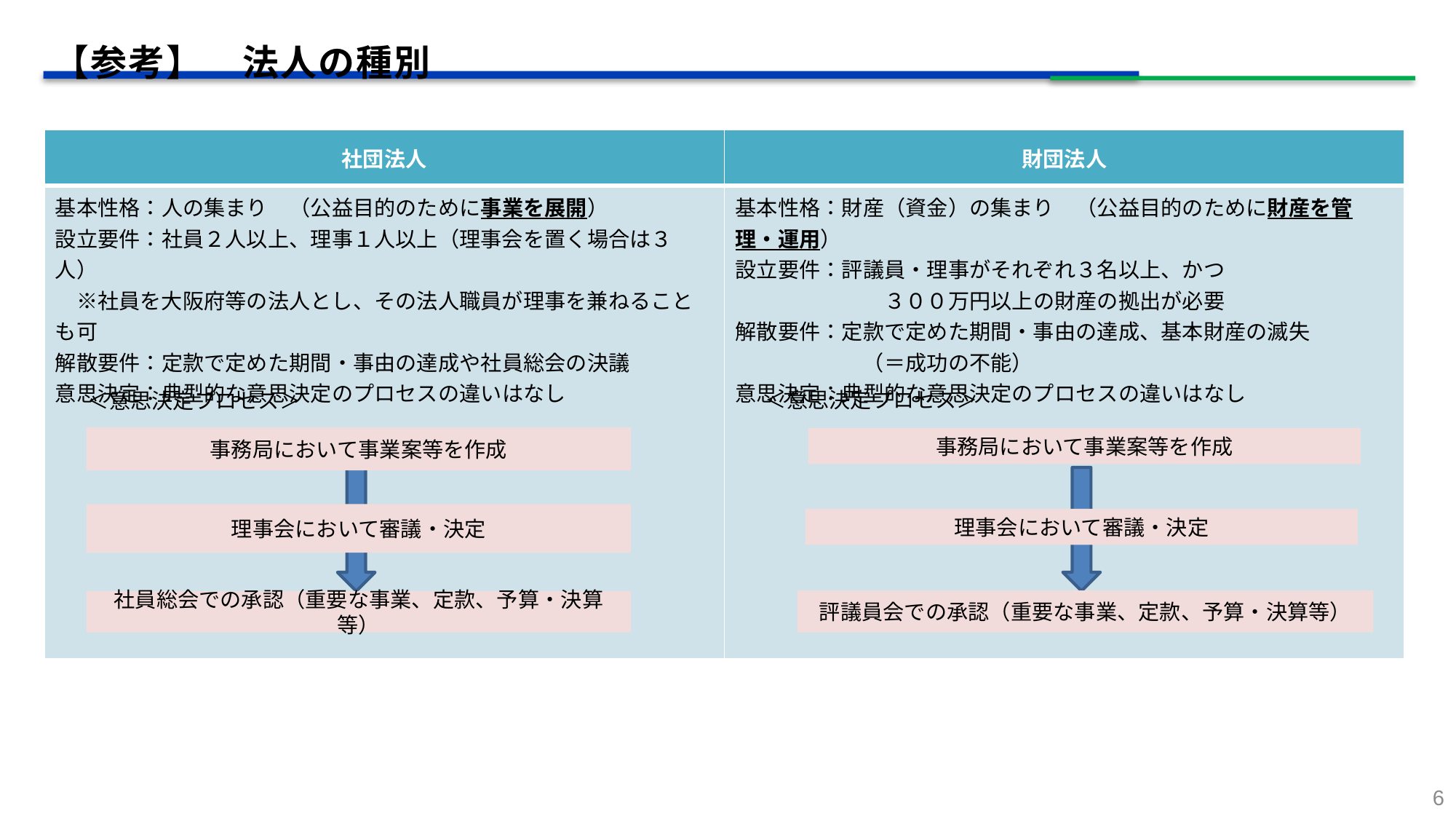

【参考】　法人の種別
| 社団法人 | 財団法人 |
| --- | --- |
| 基本性格：人の集まり　（公益目的のために事業を展開） 設立要件：社員２人以上、理事１人以上（理事会を置く場合は３人） 　※社員を大阪府等の法人とし、その法人職員が理事を兼ねることも可 解散要件：定款で定めた期間・事由の達成や社員総会の決議 意思決定：典型的な意思決定のプロセスの違いはなし | 基本性格：財産（資金）の集まり　（公益目的のために財産を管理・運用） 設立要件：評議員・理事がそれぞれ３名以上、かつ 　　　　　　　３００万円以上の財産の拠出が必要 解散要件：定款で定めた期間・事由の達成、基本財産の滅失 　　　　　　（＝成功の不能） 意思決定：典型的な意思決定のプロセスの違いはなし |
＜意思決定プロセス＞
＜意思決定プロセス＞
事務局において事業案等を作成

理事会において審議・決定
社員総会での承認（重要な事業、定款、予算・決算等）
事務局において事業案等を作成

理事会において審議・決定
評議員会での承認（重要な事業、定款、予算・決算等）